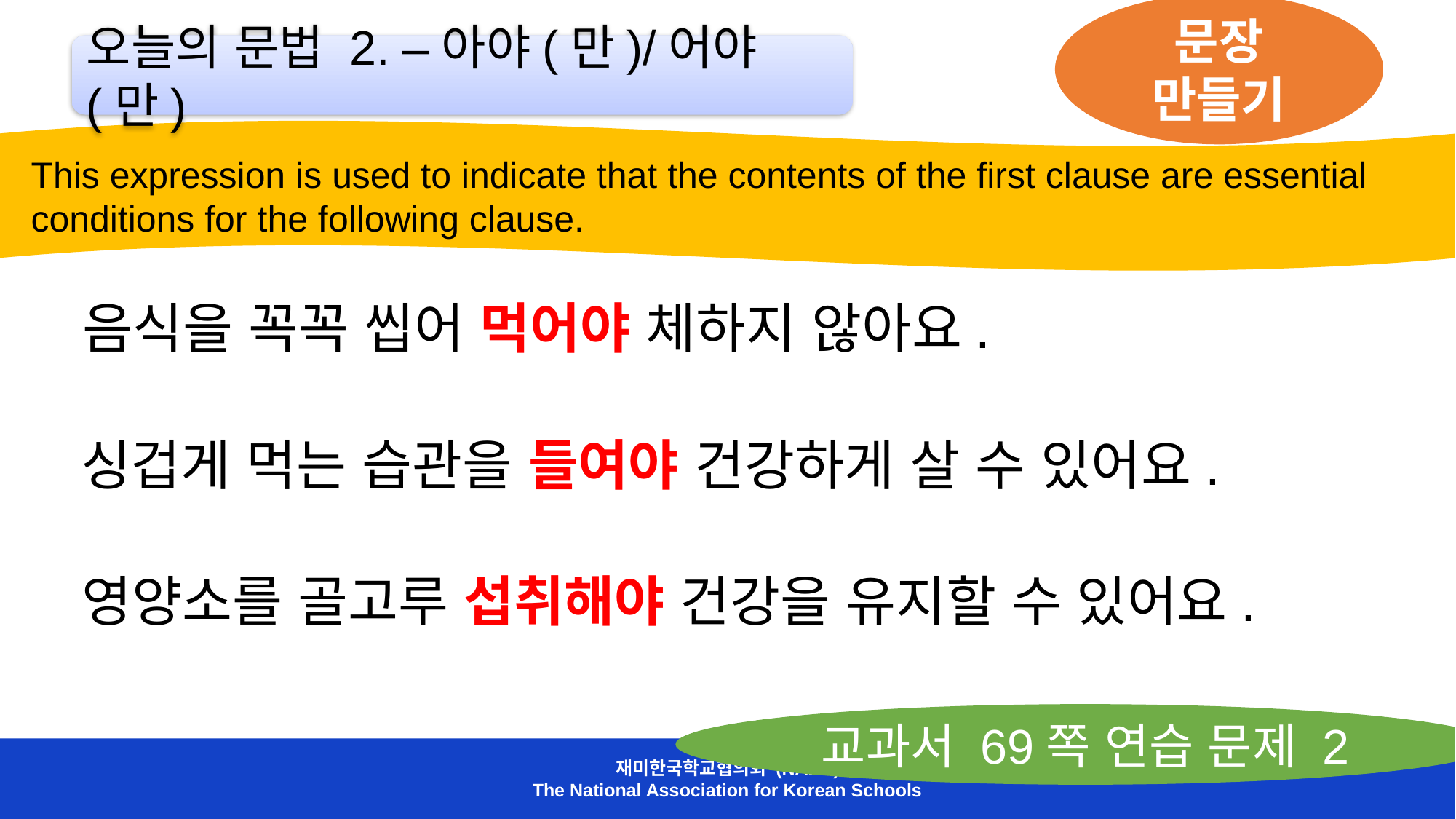

문장 만들기
오늘의 문법 2. –아야(만)/어야(만)
  This expression is used to indicate that the contents of the first clause are essential
  conditions for the following clause.
음식을 꼭꼭 씹어 먹어야 체하지 않아요.
싱겁게 먹는 습관을 들여야 건강하게 살 수 있어요.
영양소를 골고루 섭취해야 건강을 유지할 수 있어요.
교과서 69쪽 연습 문제 2
재미한국학교협의회 (NAKS)
The National Association for Korean Schools